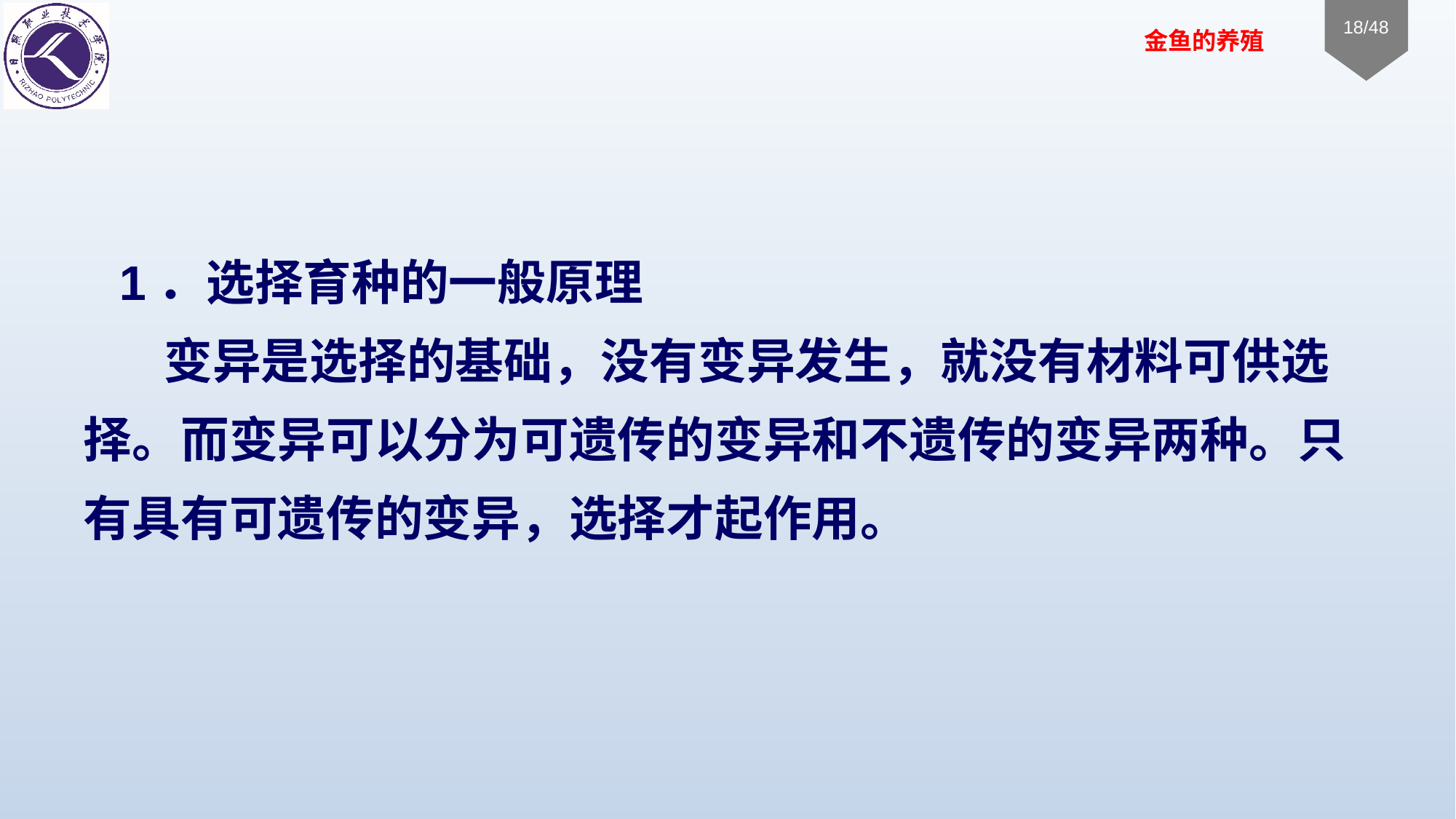

#
1．选择育种的一般原理
   变异是选择的基础，没有变异发生，就没有材料可供选择。而变异可以分为可遗传的变异和不遗传的变异两种。只有具有可遗传的变异，选择才起作用。